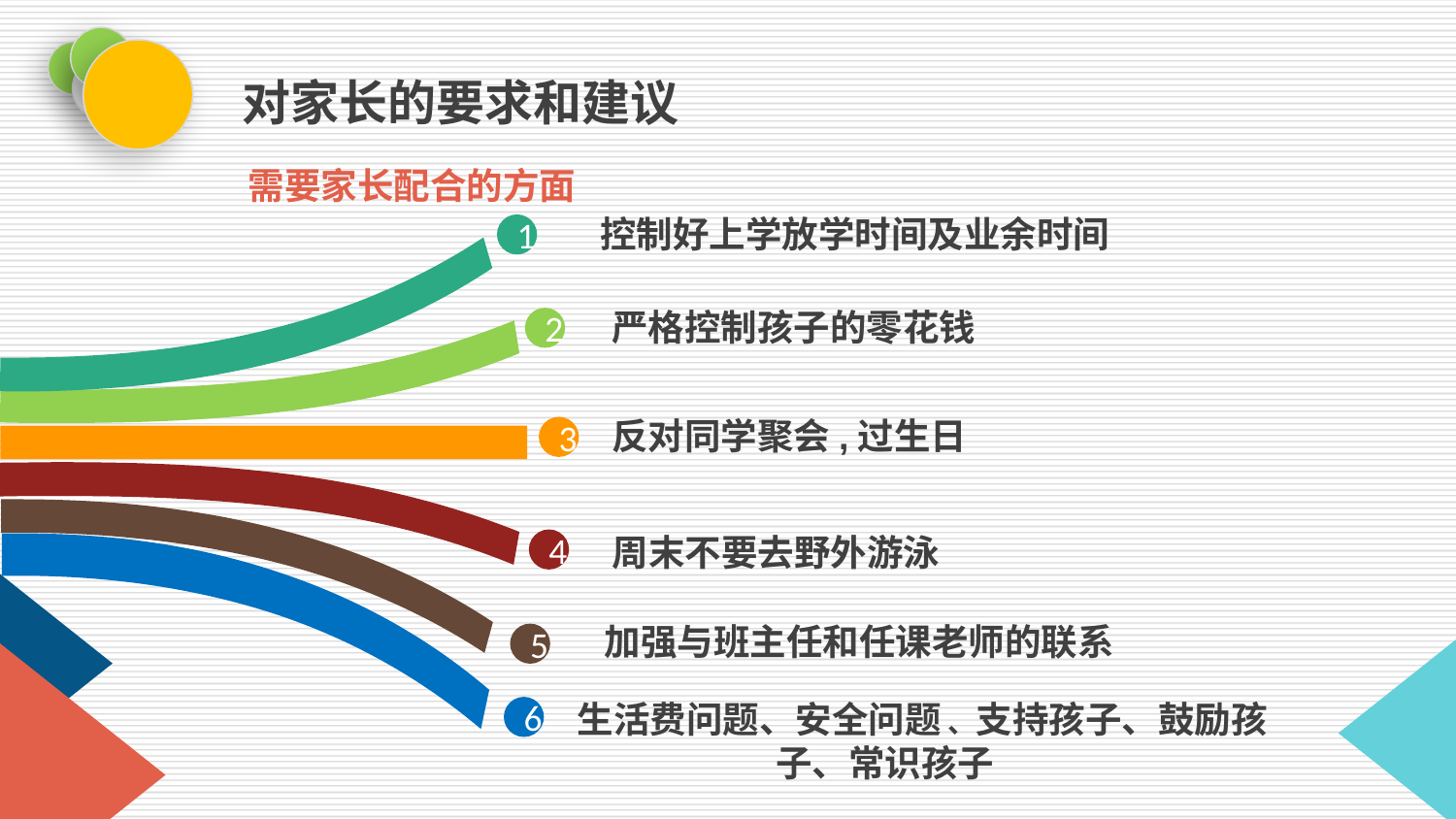

对家长的要求和建议
需要家长配合的方面
控制好上学放学时间及业余时间
1

严格控制孩子的零花钱
2

反对同学聚会,过生日
3

周末不要去野外游泳
4

加强与班主任和任课老师的联系
5

        生活费问题、安全问题 、支持孩子、鼓励孩子、常识孩子

6